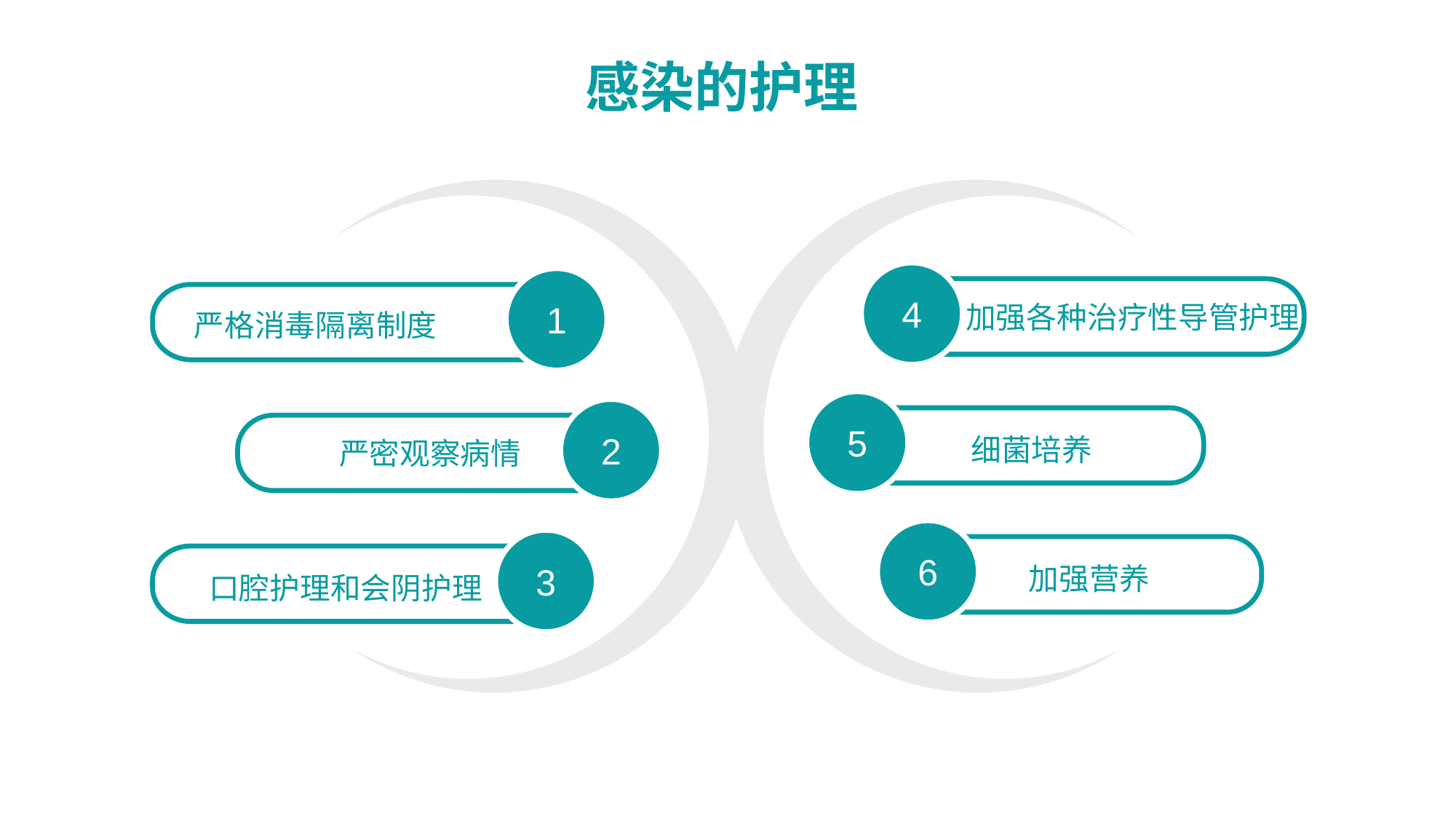

感染的护理

4
1
      加强各种治疗性导管护理
    严格消毒隔离制度
5
2
细菌培养
              严密观察病情
6
3
加强营养
口腔护理和会阴护理